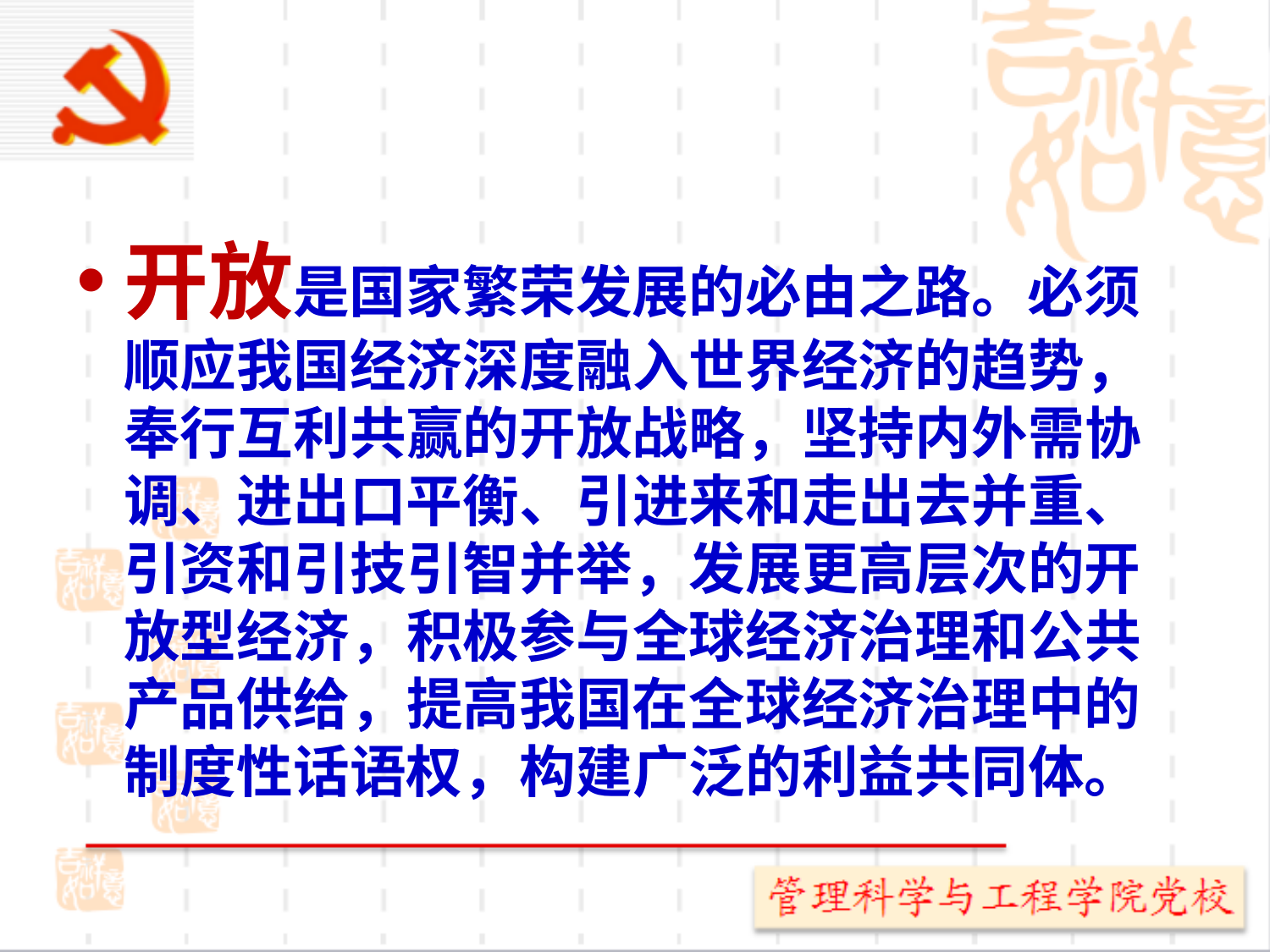

#
开放是国家繁荣发展的必由之路。必须顺应我国经济深度融入世界经济的趋势，奉行互利共赢的开放战略，坚持内外需协调、进出口平衡、引进来和走出去并重、引资和引技引智并举，发展更高层次的开放型经济，积极参与全球经济治理和公共产品供给，提高我国在全球经济治理中的制度性话语权，构建广泛的利益共同体。